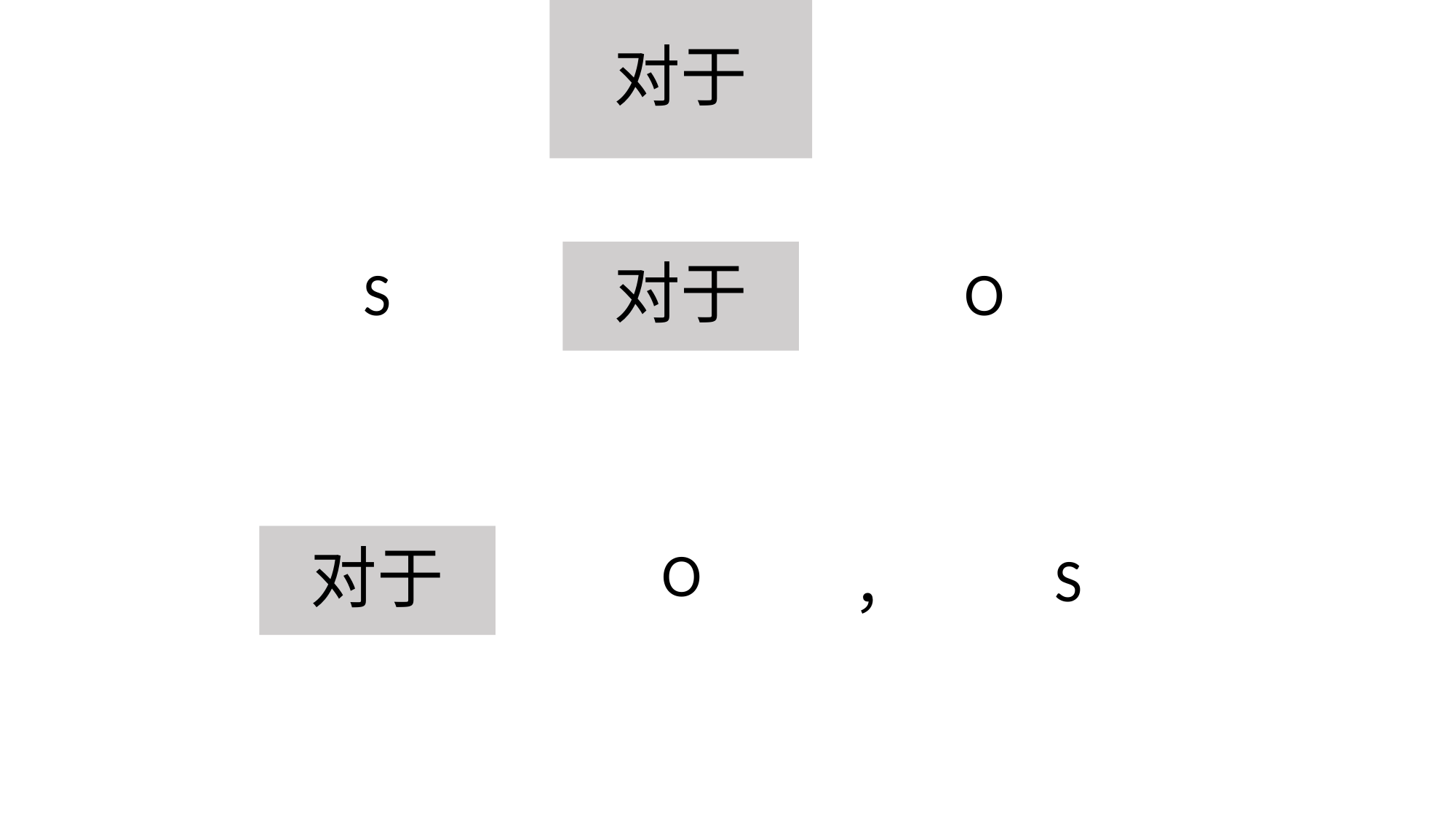

对于

O
S
对于
O
S
，
对于